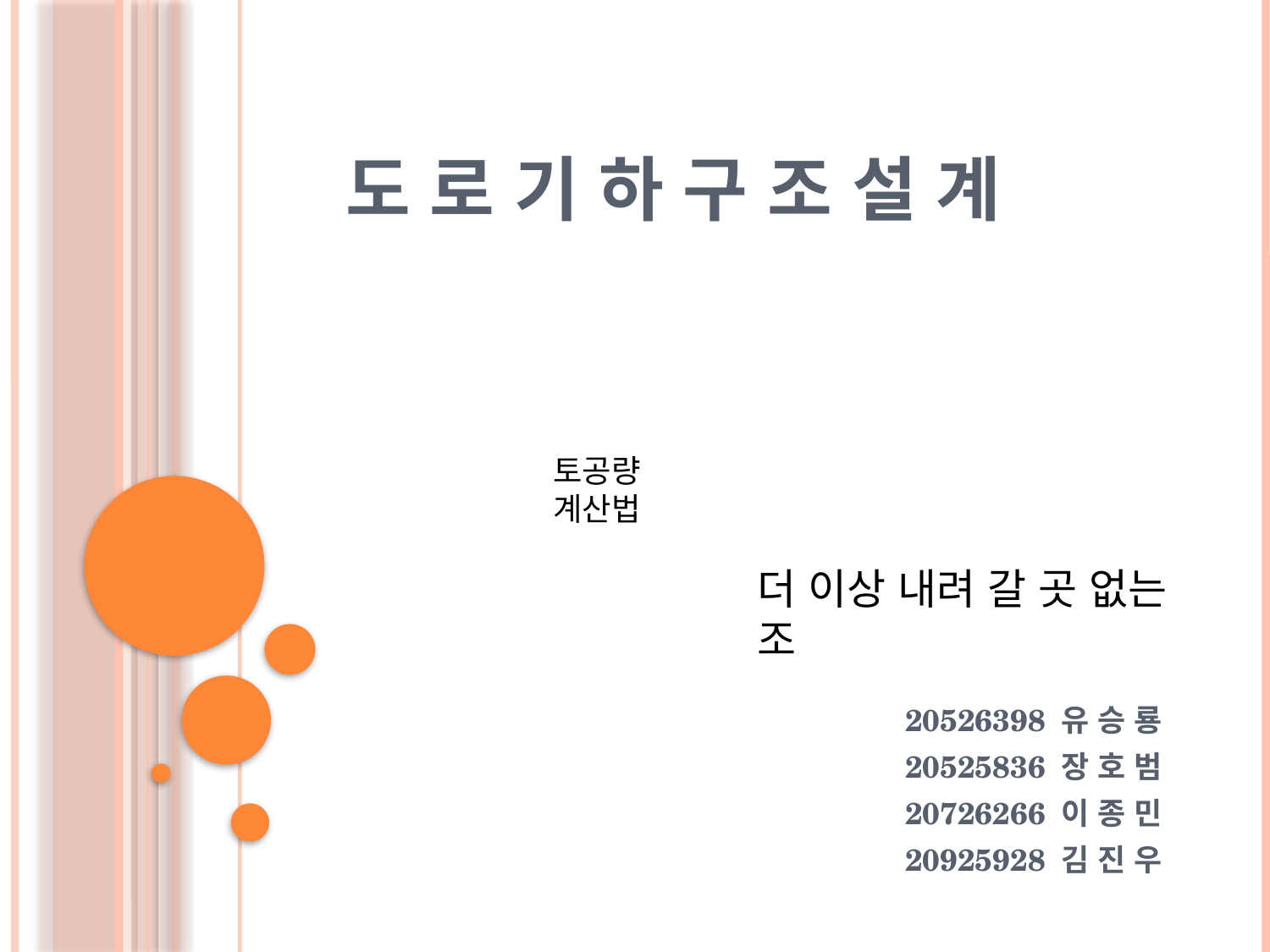

# 도 로 기 하 구 조 설 계
토공량 계산법
더 이상 내려 갈 곳 없는 조
20526398 유 승 룡
20525836 장 호 범
20726266 이 종 민
20925928 김 진 우